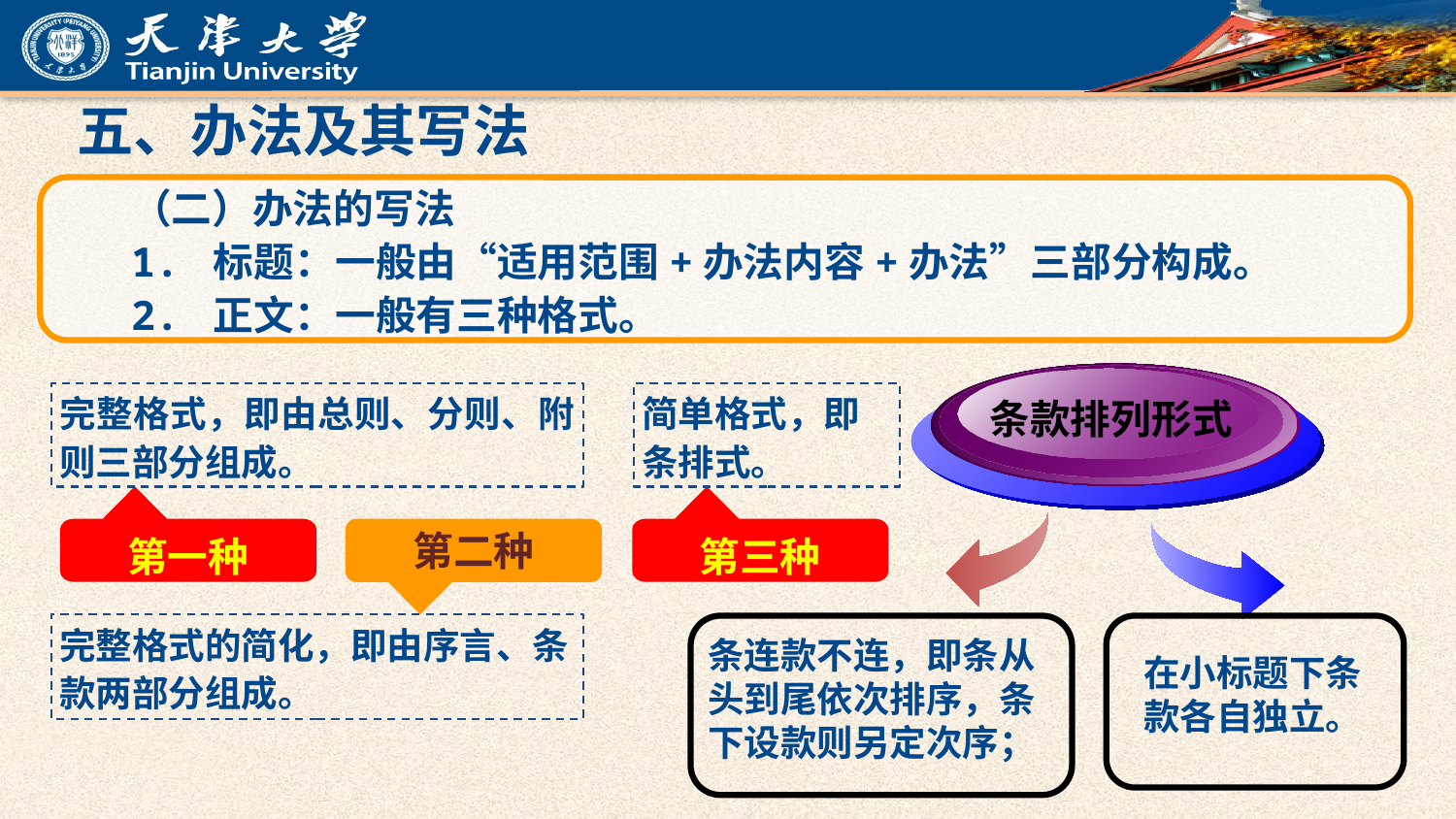

五、办法及其写法
（二）办法的写法
1. 标题：一般由“适用范围+办法内容+办法”三部分构成。
2. 正文：一般有三种格式。

条款排列形式
完整格式，即由总则、分则、附则三部分组成。
简单格式，即条排式。
第一种
第三种

第二种

完整格式的简化，即由序言、条款两部分组成。

条连款不连，即条从头到尾依次排序，条下设款则另定次序；

在小标题下条款各自独立。